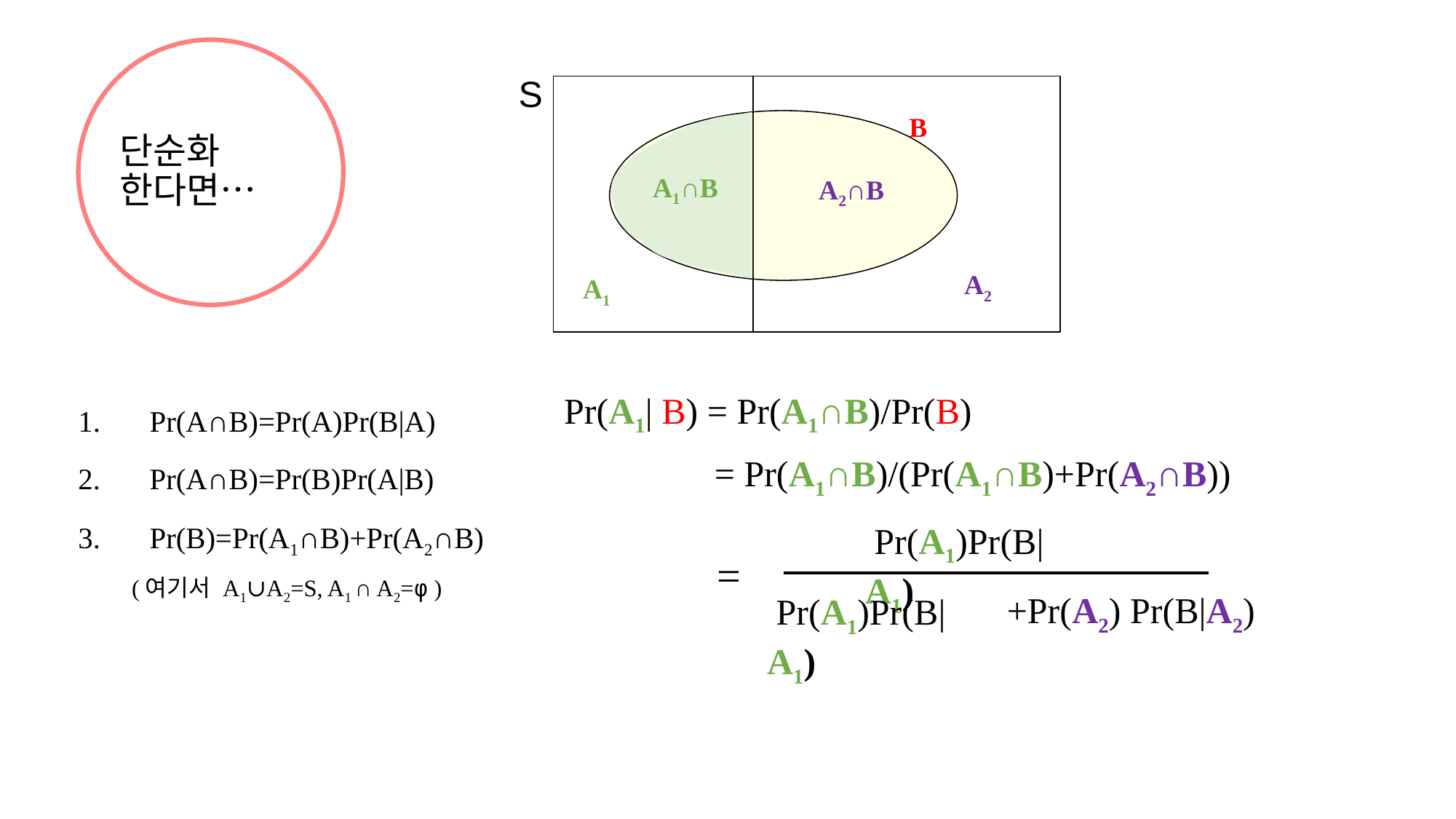

# 단순화 한다면…
S

B

A1∩B
A2∩B
A2
A1
Pr(A1| B) = Pr(A1∩B)/Pr(B)
Pr(A∩B)=Pr(A)Pr(B|A)
Pr(A∩B)=Pr(B)Pr(A|B)
Pr(B)=Pr(A1∩B)+Pr(A2∩B)
(여기서 A1∪A2=S, A1 ∩ A2=φ )
= Pr(A1∩B)/(Pr(A1∩B)+Pr(A2∩B))
 Pr(A1)Pr(B|A1)
=
+Pr(A2) Pr(B|A2)
 Pr(A1)Pr(B|A1)